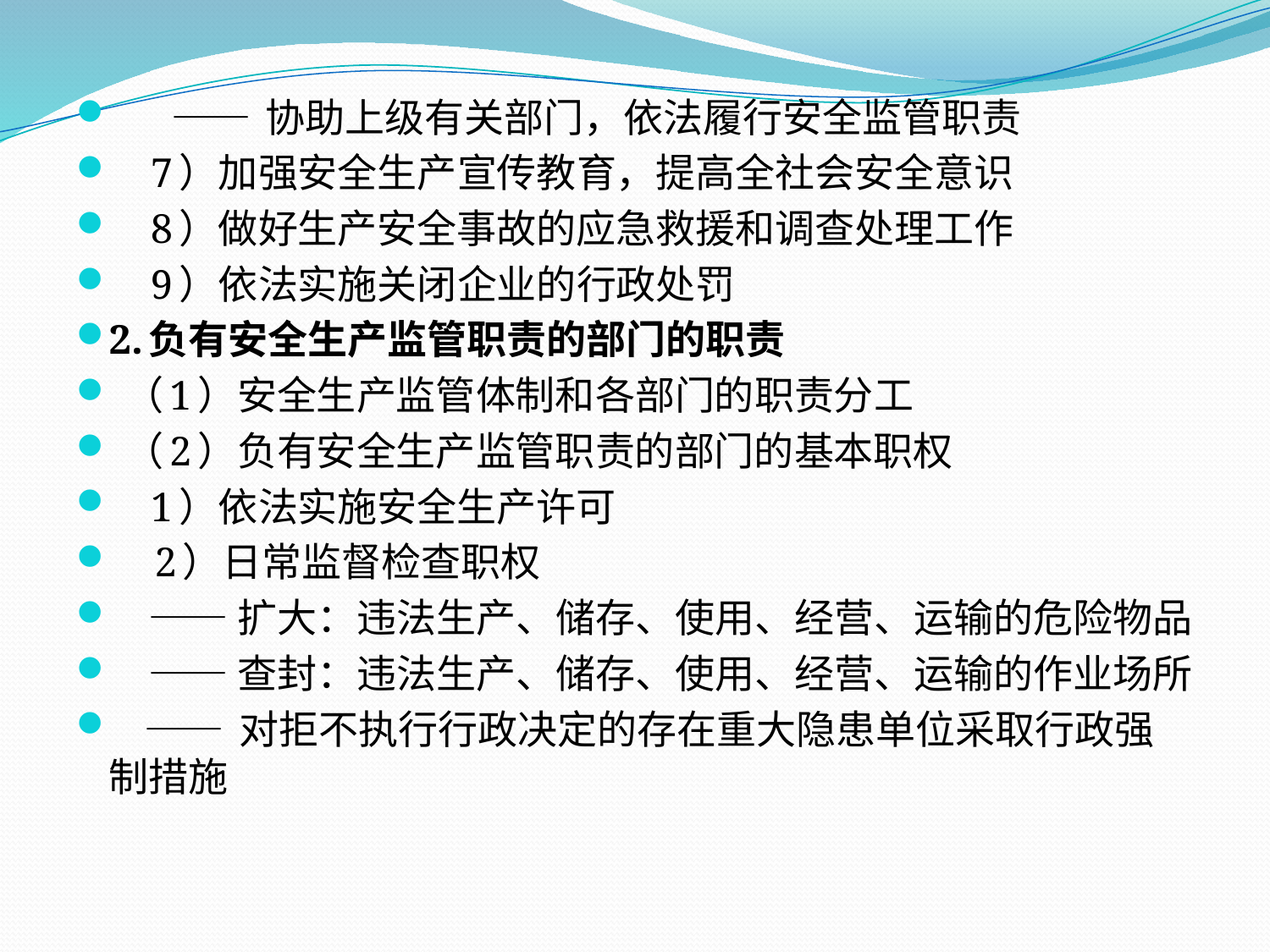

—— 协助上级有关部门，依法履行安全监管职责
    7）加强安全生产宣传教育，提高全社会安全意识
    8）做好生产安全事故的应急救援和调查处理工作
    9）依法实施关闭企业的行政处罚
2.负有安全生产监管职责的部门的职责
 （1）安全生产监管体制和各部门的职责分工
 （2）负有安全生产监管职责的部门的基本职权
    1）依法实施安全生产许可
　2）日常监督检查职权
　—— 扩大：违法生产、储存、使用、经营、运输的危险物品
　—— 查封：违法生产、储存、使用、经营、运输的作业场所
    —— 对拒不执行行政决定的存在重大隐患单位采取行政强制措施